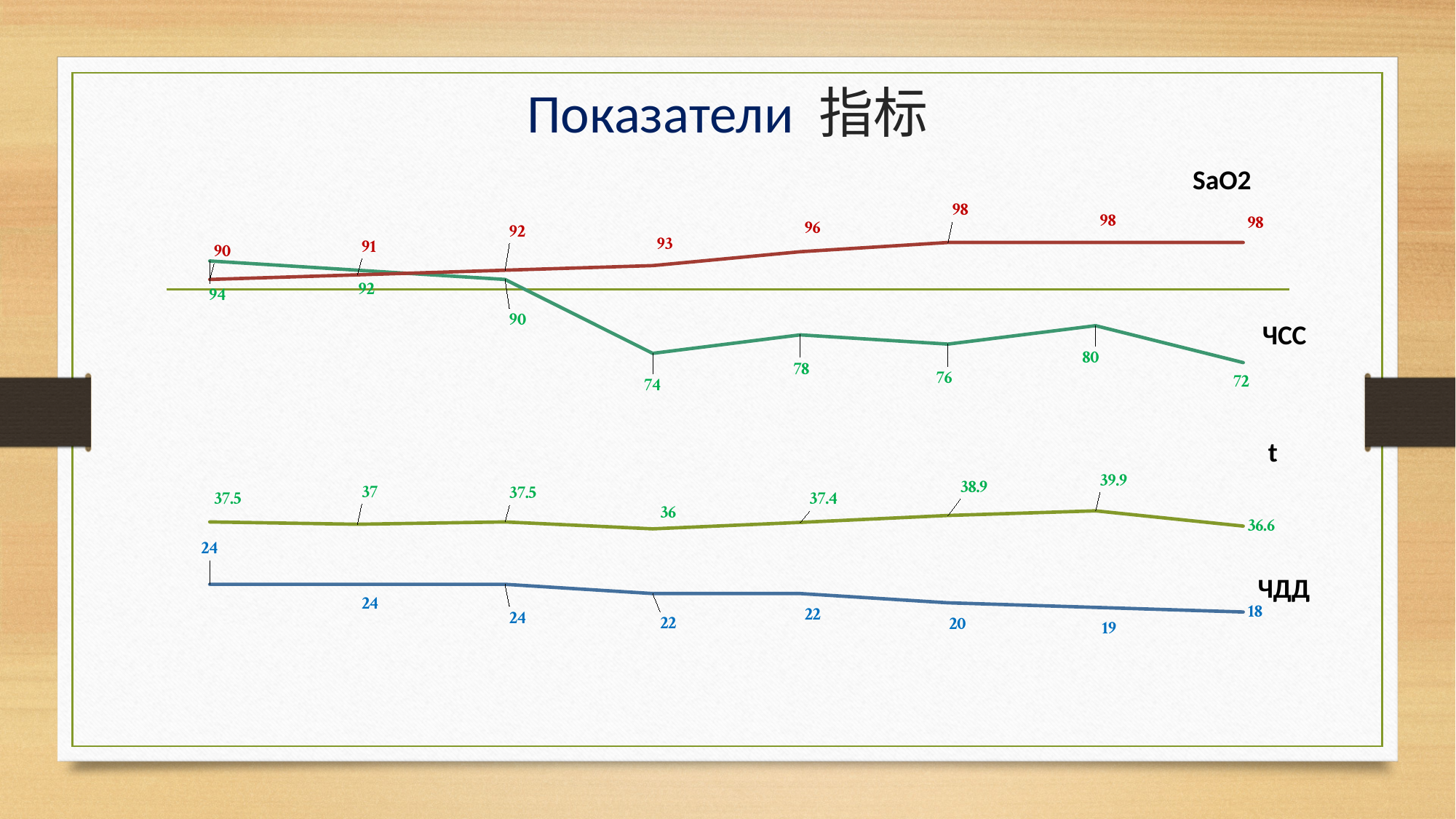

# Показатели 指标

### Chart

| Category | температура | ЧСС | ЧДД | сатурация |
|---|---|---|---|---|
| 43926 | 37.5 | 94.0 | 24.0 | 90.0 |
| 43927 | 37.0 | 92.0 | 24.0 | 91.0 |
| 43928 | 37.5 | 90.0 | 24.0 | 92.0 |
| 43929 | 36.0 | 74.0 | 22.0 | 93.0 |
| 43930 | 37.4 | 78.0 | 22.0 | 96.0 |
| 43931 | 38.9 | 76.0 | 20.0 | 98.0 |
| 43932 | 39.9 | 80.0 | 19.0 | 98.0 |
| 43933 | 36.6 | 72.0 | 18.0 | 98.0 |
SaO2
ЧСС
t
ЧДД